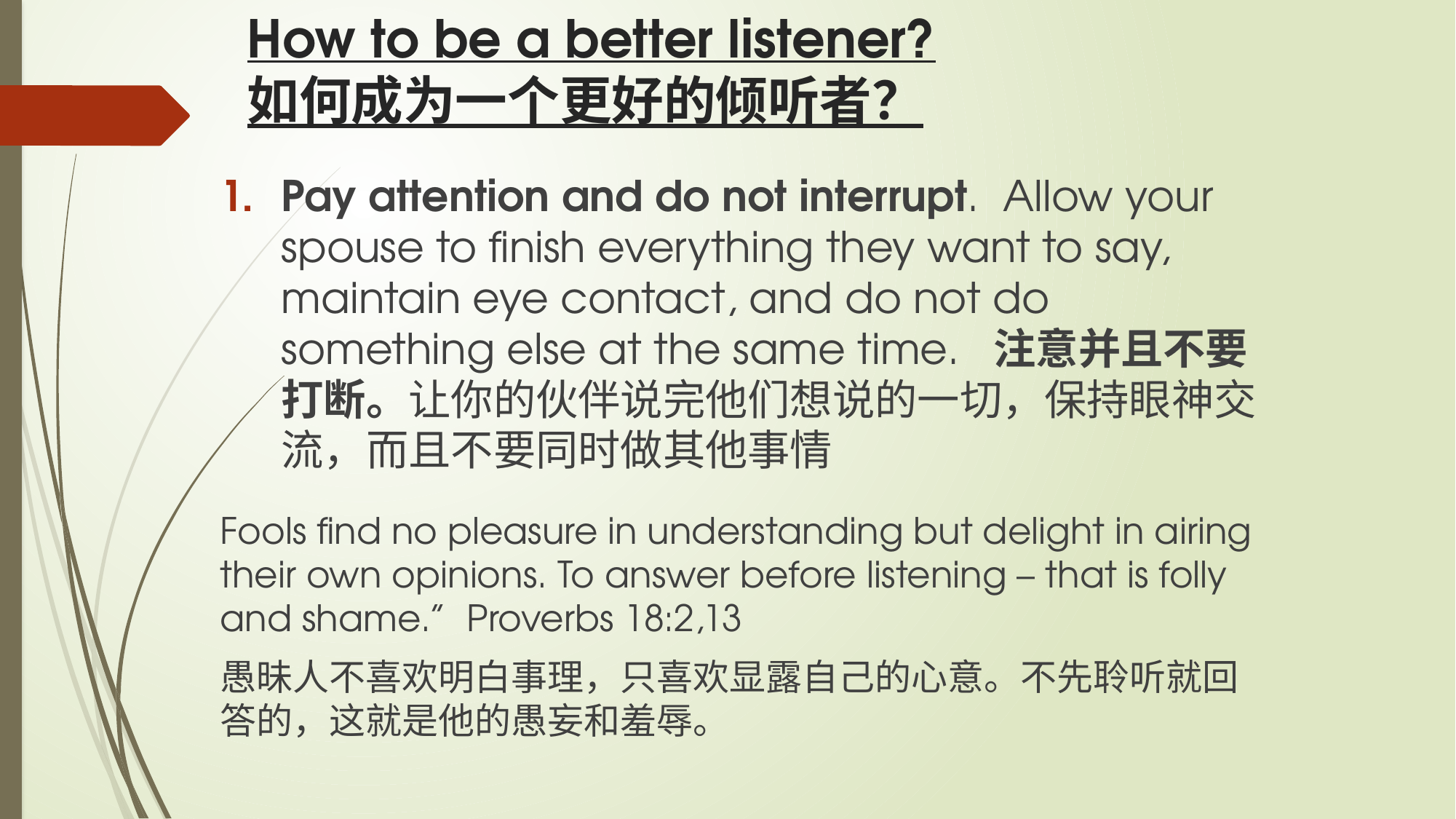

# How to be a better listener? 如何成为一个更好的倾听者？
Pay attention and do not interrupt.  Allow your spouse to finish everything they want to say, maintain eye contact, and do not do something else at the same time.  注意并且不要打断。让你的伙伴说完他们想说的一切，保持眼神交流，而且不要同时做其他事情
Fools find no pleasure in understanding but delight in airing their own opinions. To answer before listening – that is folly and shame.”  Proverbs 18:2,13
愚昧人不喜欢明白事理，只喜欢显露自己的心意。不先聆听就回答的，这就是他的愚妄和羞辱。